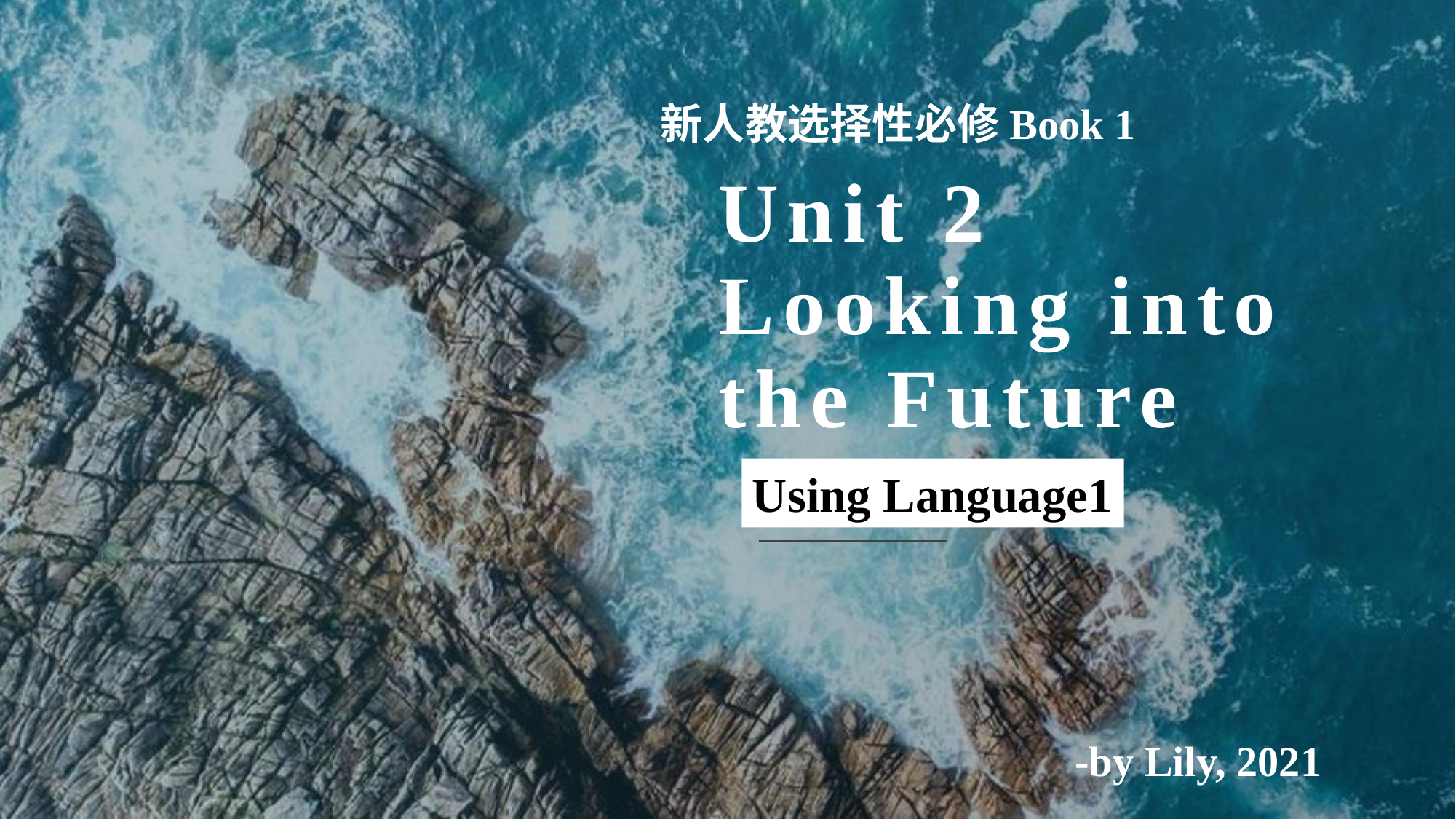

新人教选择性必修Book 1
Unit 2 Looking into the Future
Using Language1
-by Lily, 2021